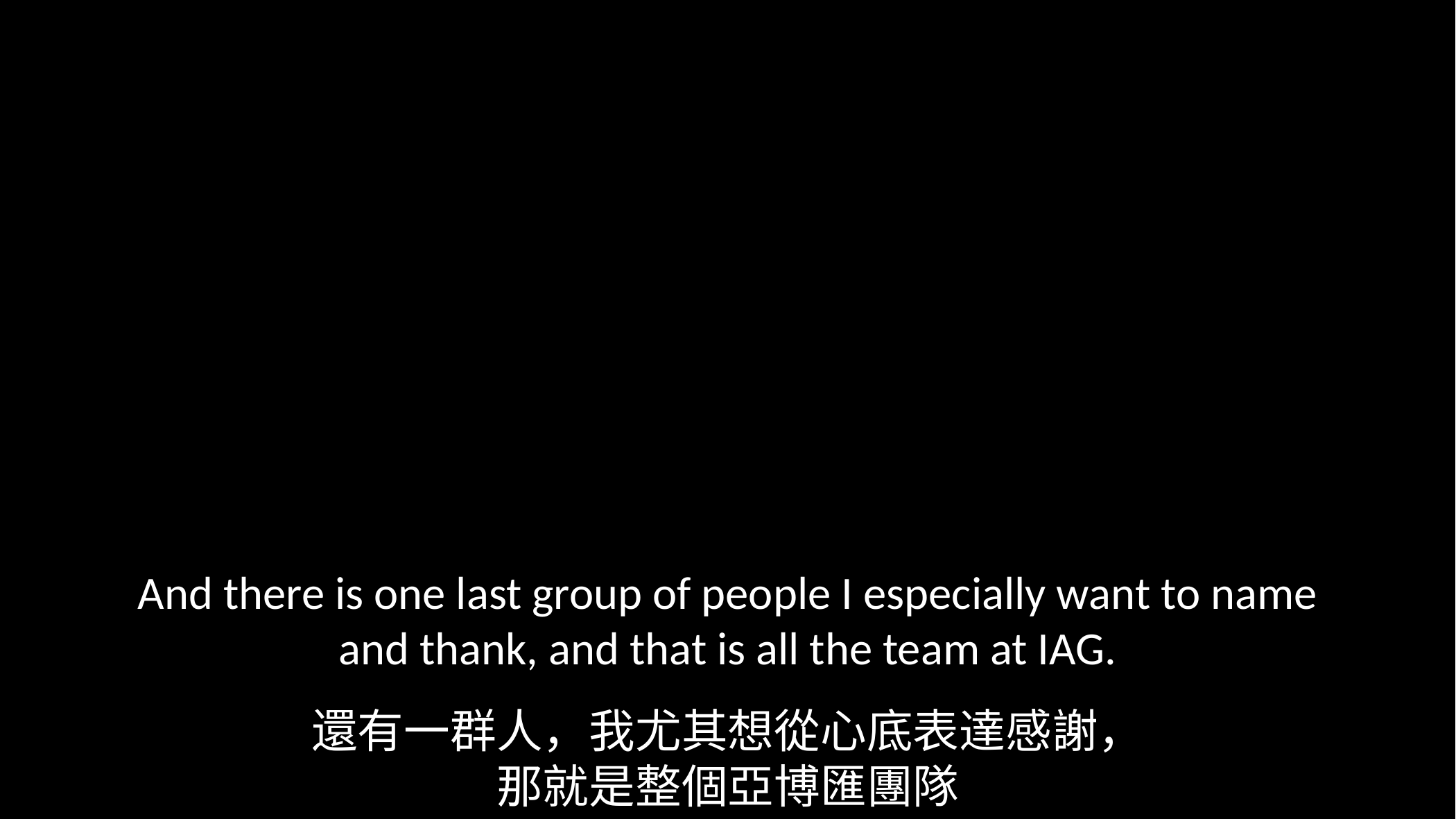

And there is one last group of people I especially want to name and thank, and that is all the team at IAG.

還有一群人，我尤其想從心底表達感謝，
那就是整個亞博匯團隊